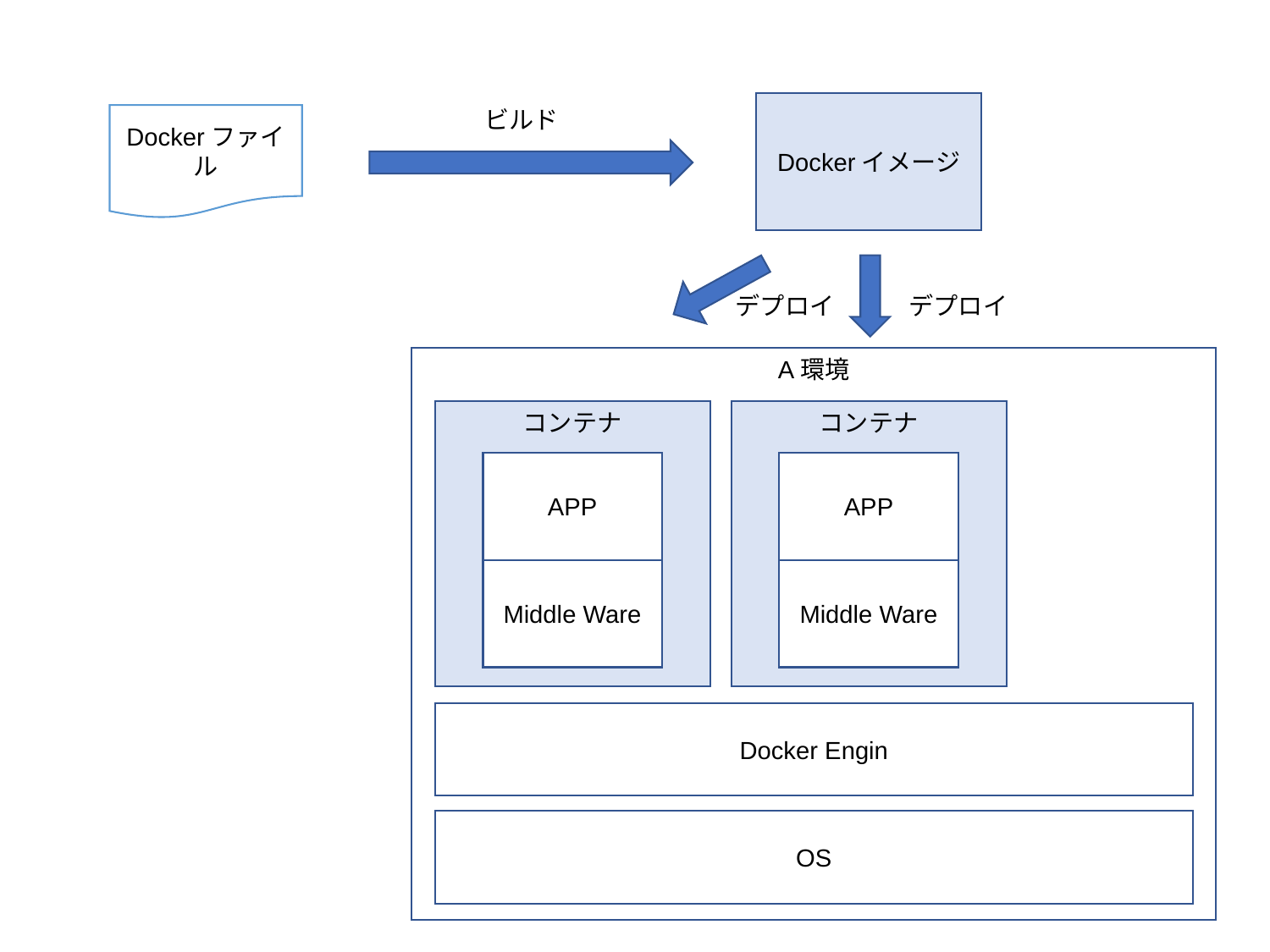

Dockerイメージ
ビルド
Dockerファイル

デプロイ
デプロイ
A環境
コンテナ
コンテナ
APP
Middle Ware
APP
Middle Ware
Docker Engin
OS